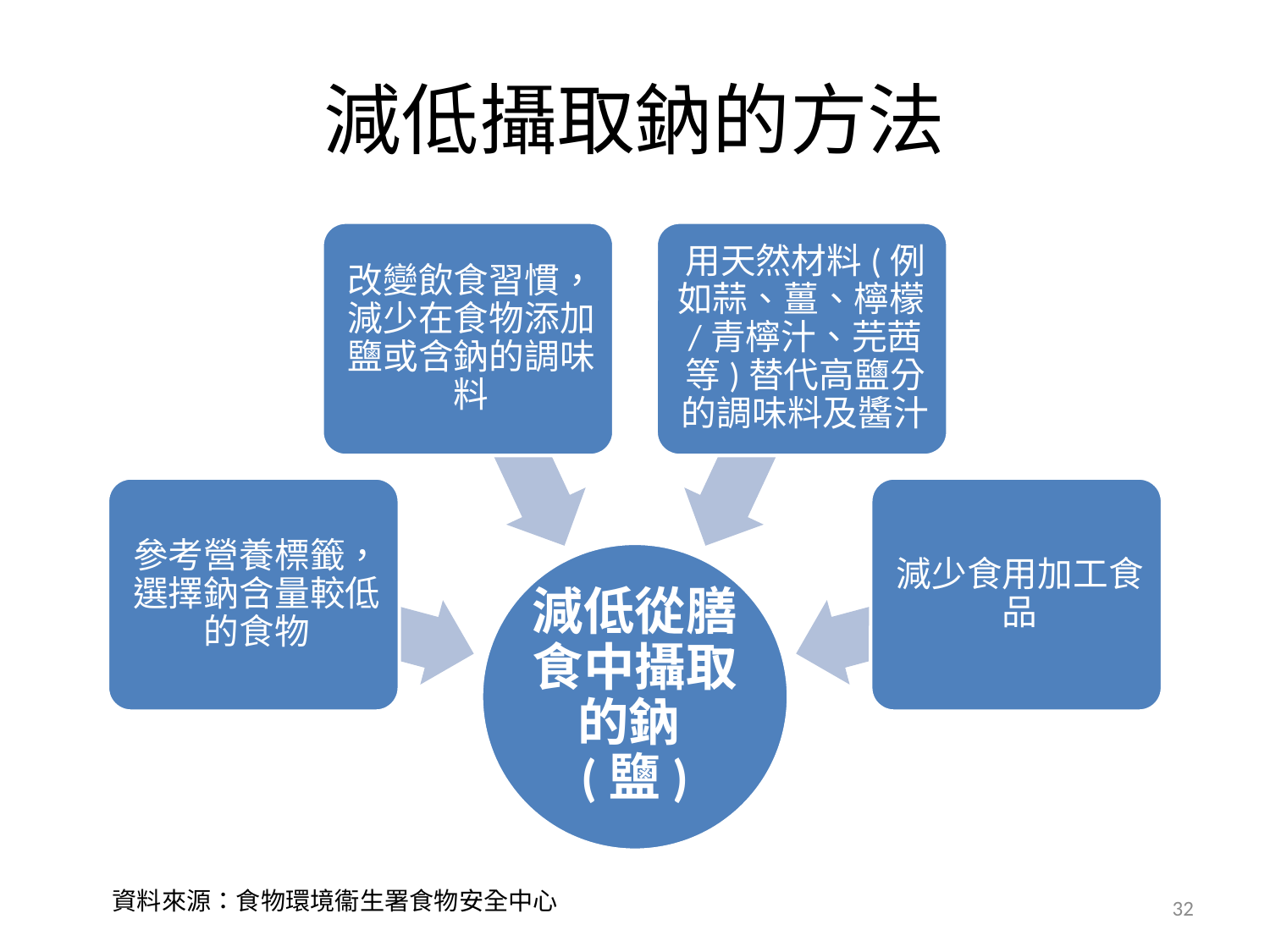

# 減低攝取鈉的方法
減低從膳食中攝取的鈉(鹽)
參考營養標籤，選擇鈉含量較低的食物
改變飲食習慣，減少在食物添加鹽或含鈉的調味料
用天然材料(例如蒜、薑、檸檬/青檸汁、芫茜等)替代高鹽分的調味料及醬汁
減少食用加工食品
資料來源：食物環境衞生署食物安全中心
32